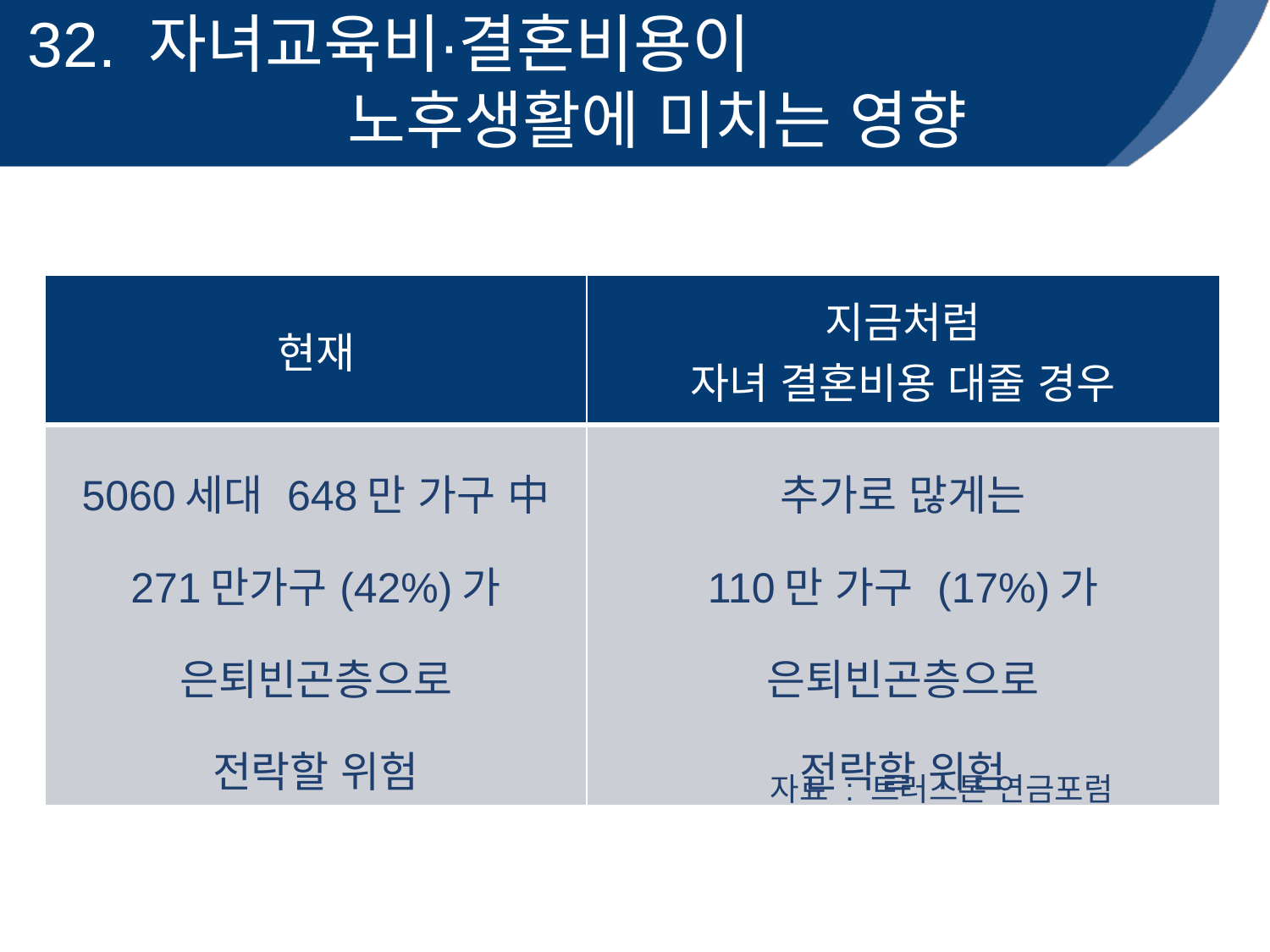

# 32. 자녀교육비∙결혼비용이 노후생활에 미치는 영향
| 현재 | 지금처럼 자녀 결혼비용 대줄 경우 |
| --- | --- |
| 5060세대 648만 가구 中 271만가구(42%)가 은퇴빈곤층으로 전락할 위험 | 추가로 많게는 110만 가구 (17%)가 은퇴빈곤층으로 전락할 위험 |
자료 : 트러스톤 연금포럼